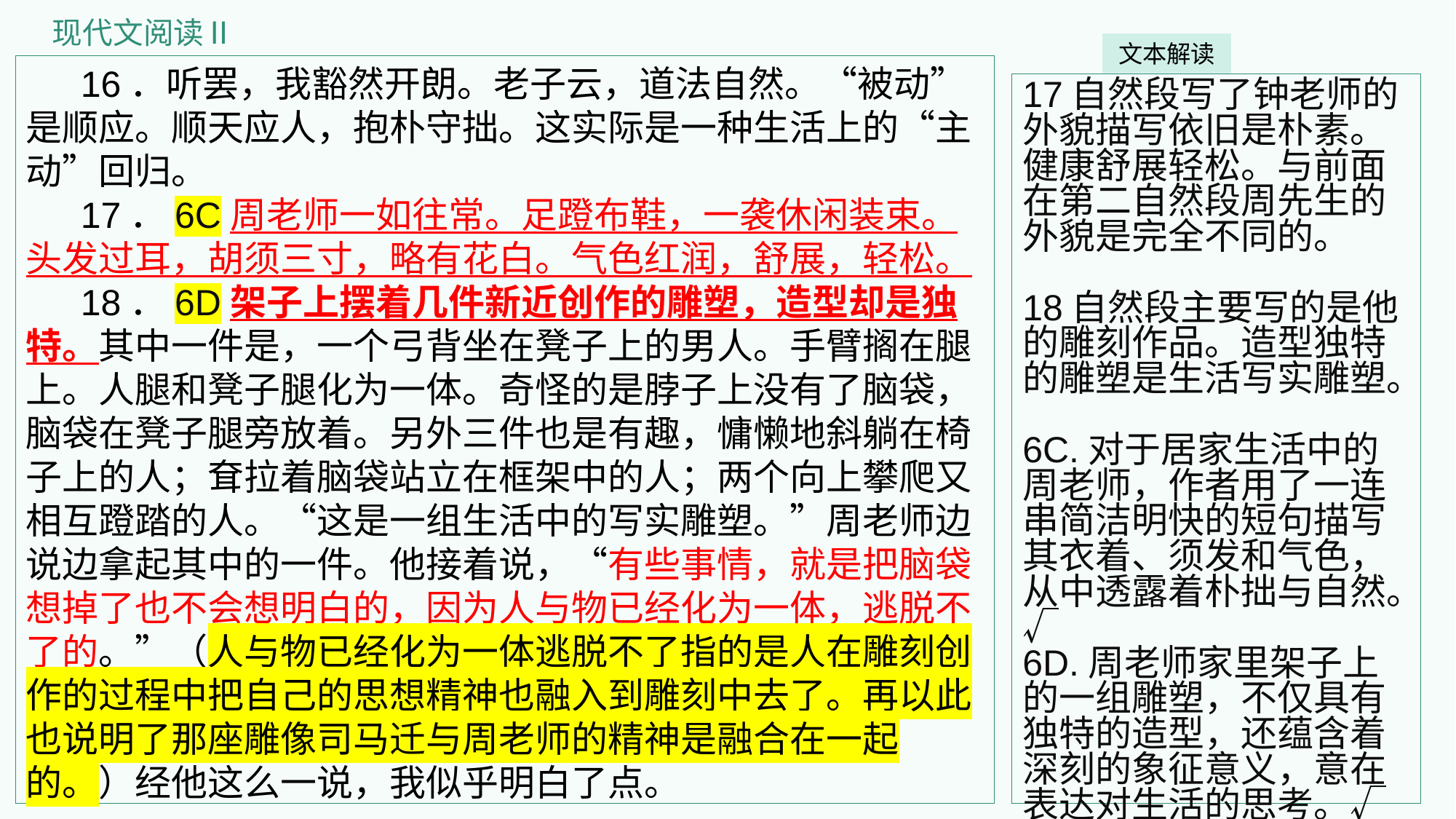

现代文阅读Ⅱ
文本解读
16．听罢，我豁然开朗。老子云，道法自然。“被动”是顺应。顺天应人，抱朴守拙。这实际是一种生活上的“主动”回归。
17．6C周老师一如往常。足蹬布鞋，一袭休闲装束。头发过耳，胡须三寸，略有花白。气色红润，舒展，轻松。
18．6D架子上摆着几件新近创作的雕塑，造型却是独特。其中一件是，一个弓背坐在凳子上的男人。手臂搁在腿上。人腿和凳子腿化为一体。奇怪的是脖子上没有了脑袋，脑袋在凳子腿旁放着。另外三件也是有趣，慵懒地斜躺在椅子上的人；耷拉着脑袋站立在框架中的人；两个向上攀爬又相互蹬踏的人。“这是一组生活中的写实雕塑。”周老师边说边拿起其中的一件。他接着说，“有些事情，就是把脑袋想掉了也不会想明白的，因为人与物已经化为一体，逃脱不了的。”（人与物已经化为一体逃脱不了指的是人在雕刻创作的过程中把自己的思想精神也融入到雕刻中去了。再以此也说明了那座雕像司马迁与周老师的精神是融合在一起的。）经他这么一说，我似乎明白了点。
17自然段写了钟老师的外貌描写依旧是朴素。健康舒展轻松。与前面在第二自然段周先生的外貌是完全不同的。

18自然段主要写的是他的雕刻作品。造型独特的雕塑是生活写实雕塑。

6C.对于居家生活中的周老师，作者用了一连串简洁明快的短句描写其衣着、须发和气色，从中透露着朴拙与自然。√
6D.周老师家里架子上的一组雕塑，不仅具有独特的造型，还蕴含着深刻的象征意义，意在表达对生活的思考。√